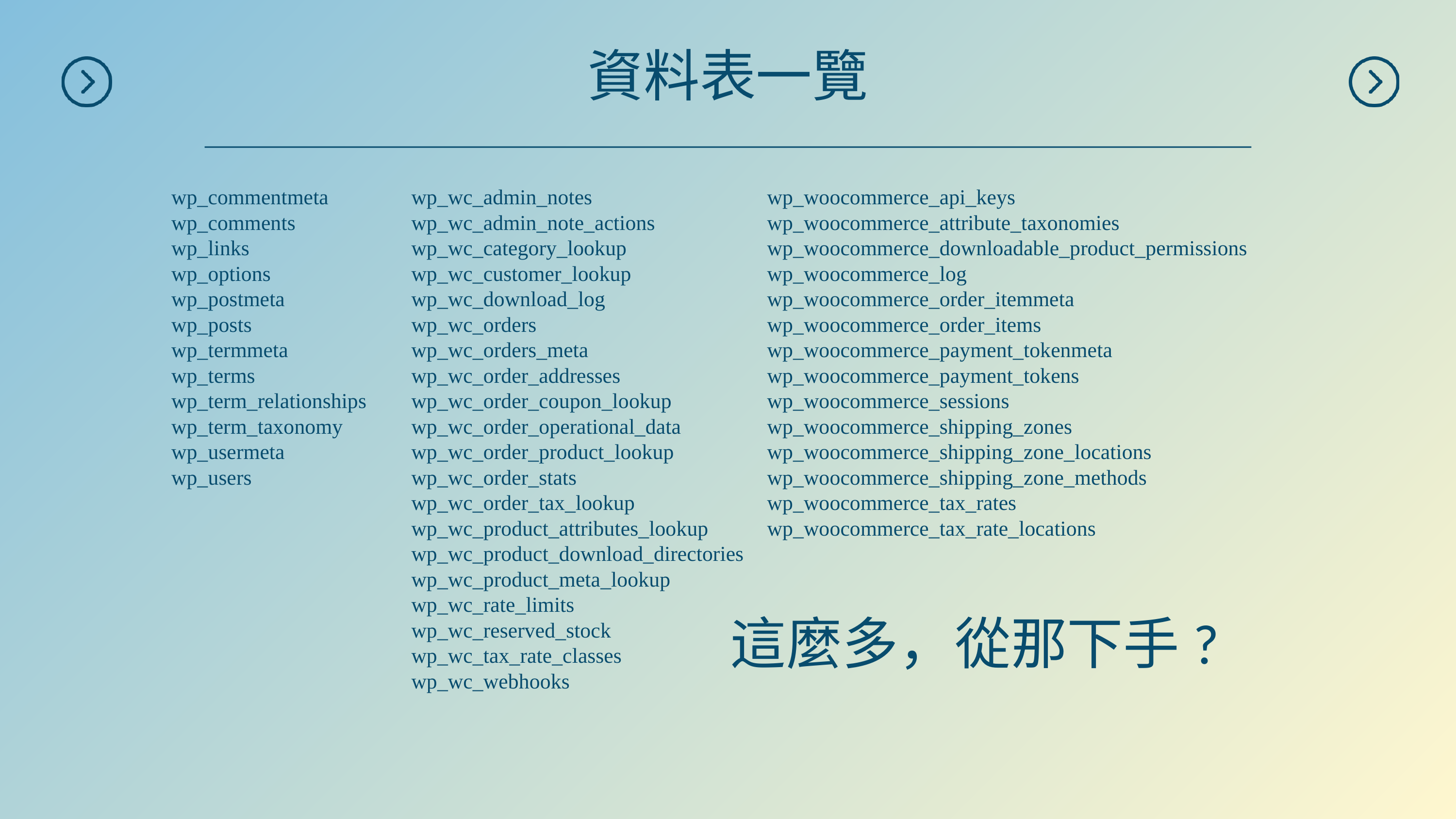

資料表一覽

wp_commentmeta
wp_comments
wp_links
wp_options
wp_postmeta
wp_posts
wp_termmeta
wp_terms
wp_term_relationships
wp_term_taxonomy
wp_usermeta
wp_users
wp_wc_admin_notes
wp_wc_admin_note_actions
wp_wc_category_lookup
wp_wc_customer_lookup
wp_wc_download_log
wp_wc_orders
wp_wc_orders_meta
wp_wc_order_addresses
wp_wc_order_coupon_lookup
wp_wc_order_operational_data
wp_wc_order_product_lookup
wp_wc_order_stats
wp_wc_order_tax_lookup
wp_wc_product_attributes_lookup
wp_wc_product_download_directories
wp_wc_product_meta_lookup
wp_wc_rate_limits
wp_wc_reserved_stock
wp_wc_tax_rate_classes
wp_wc_webhooks
wp_woocommerce_api_keys
wp_woocommerce_attribute_taxonomies
wp_woocommerce_downloadable_product_permissions
wp_woocommerce_log
wp_woocommerce_order_itemmeta
wp_woocommerce_order_items
wp_woocommerce_payment_tokenmeta
wp_woocommerce_payment_tokens
wp_woocommerce_sessions
wp_woocommerce_shipping_zones
wp_woocommerce_shipping_zone_locations
wp_woocommerce_shipping_zone_methods
wp_woocommerce_tax_rates
wp_woocommerce_tax_rate_locations
這麼多，從那下手?